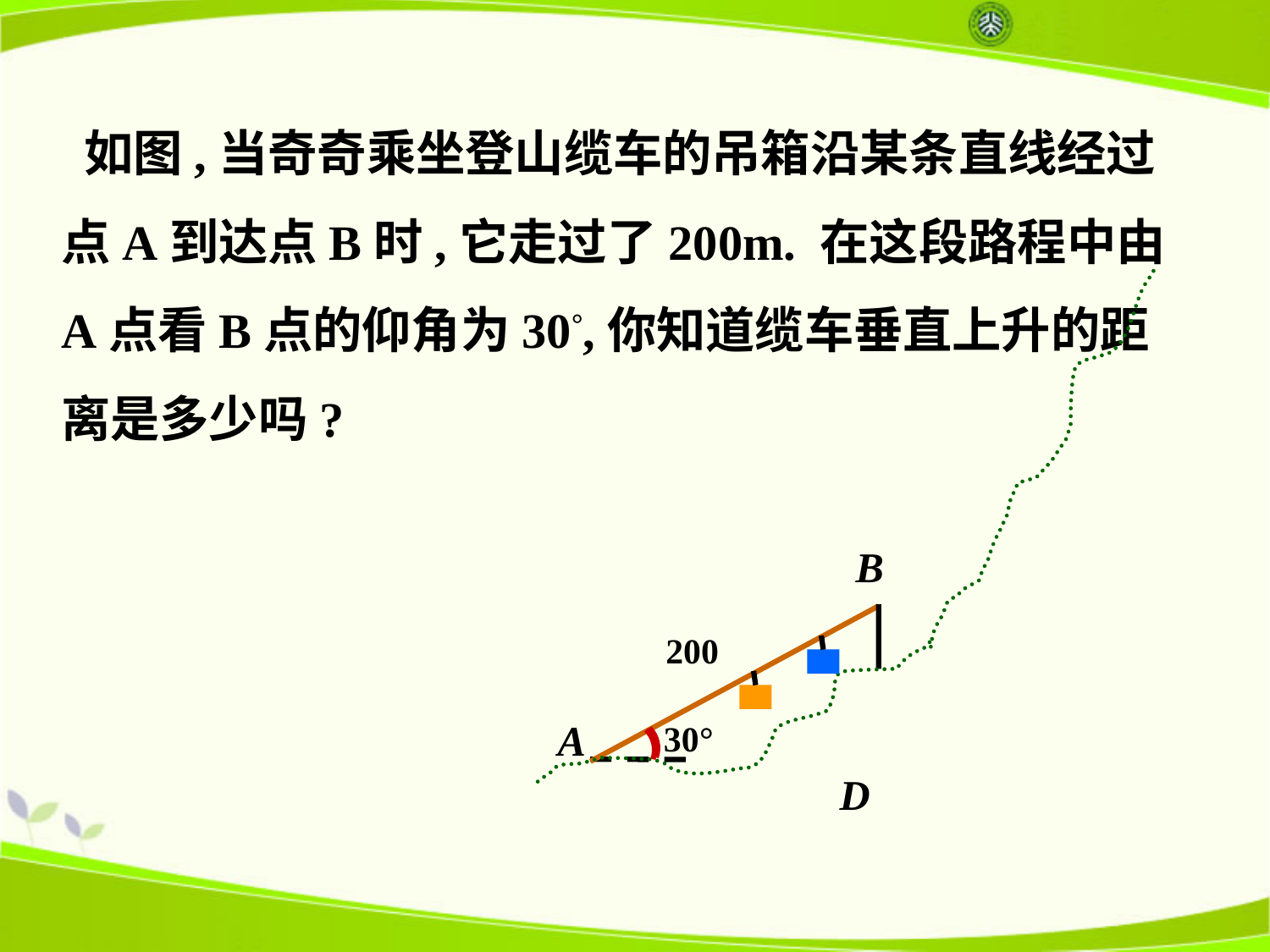

如图,当奇奇乘坐登山缆车的吊箱沿某条直线经过点A到达点B时,它走过了200m. 在这段路程中由A点看B点的仰角为30°,你知道缆车垂直上升的距离是多少吗?

B

200

A
30°

D